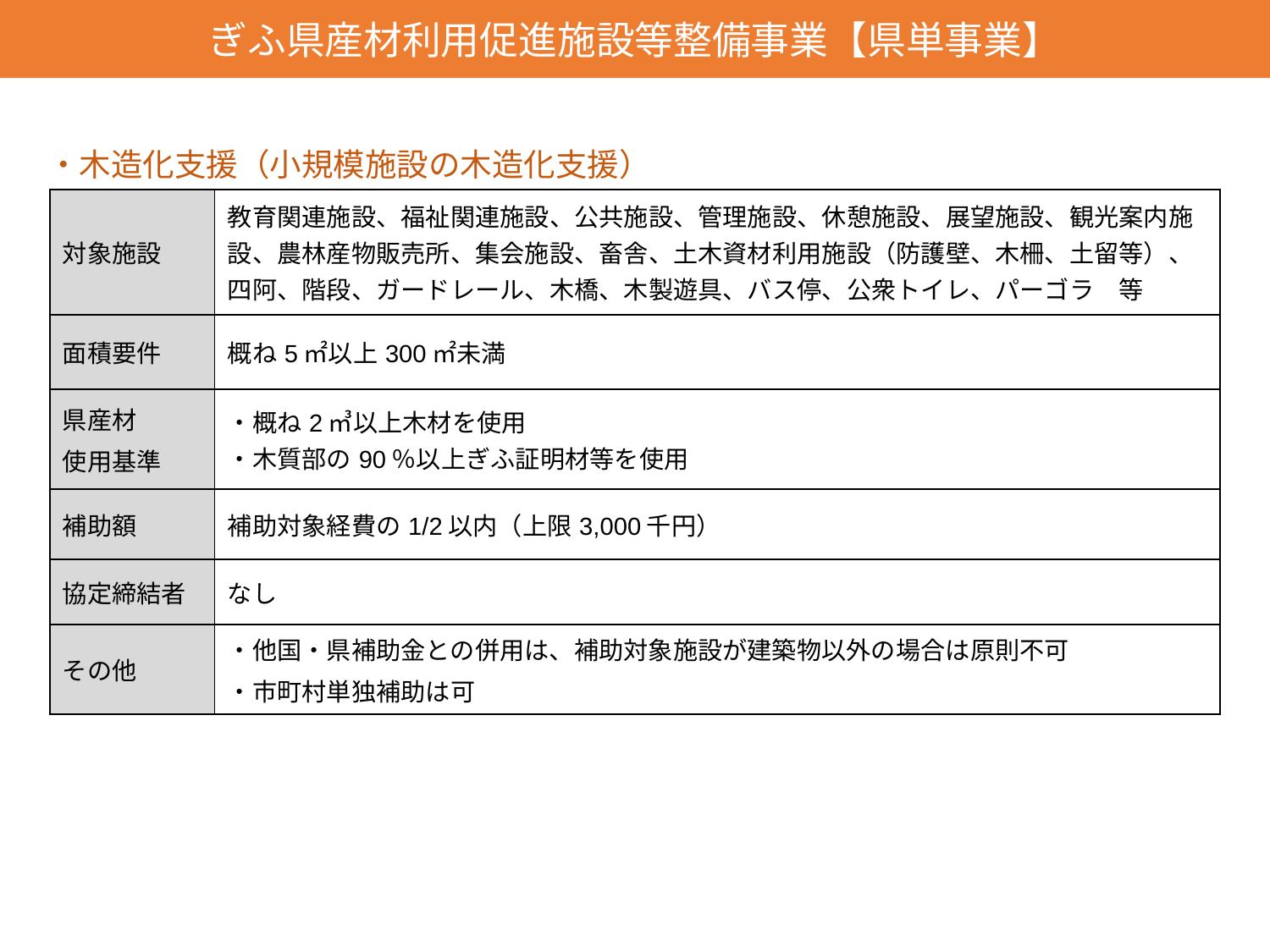

ぎふ県産材利用促進施設等整備事業【県単事業】
・木造化支援（小規模施設の木造化支援）
| 対象施設 | 教育関連施設、福祉関連施設、公共施設、管理施設、休憩施設、展望施設、観光案内施設、農林産物販売所、集会施設、畜舎、土木資材利用施設（防護壁、木柵、土留等）、四阿、階段、ガードレール、木橋、木製遊具、バス停、公衆トイレ、パーゴラ　等 |
| --- | --- |
| 面積要件 | 概ね5㎡以上300㎡未満 |
| 県産材 使用基準 | ・概ね2㎥以上木材を使用 ・木質部の90％以上ぎふ証明材等を使用 |
| 補助額 | 補助対象経費の1/2以内（上限3,000千円） |
| 協定締結者 | なし |
| その他 | ・他国・県補助金との併用は、補助対象施設が建築物以外の場合は原則不可 ・市町村単独補助は可 |